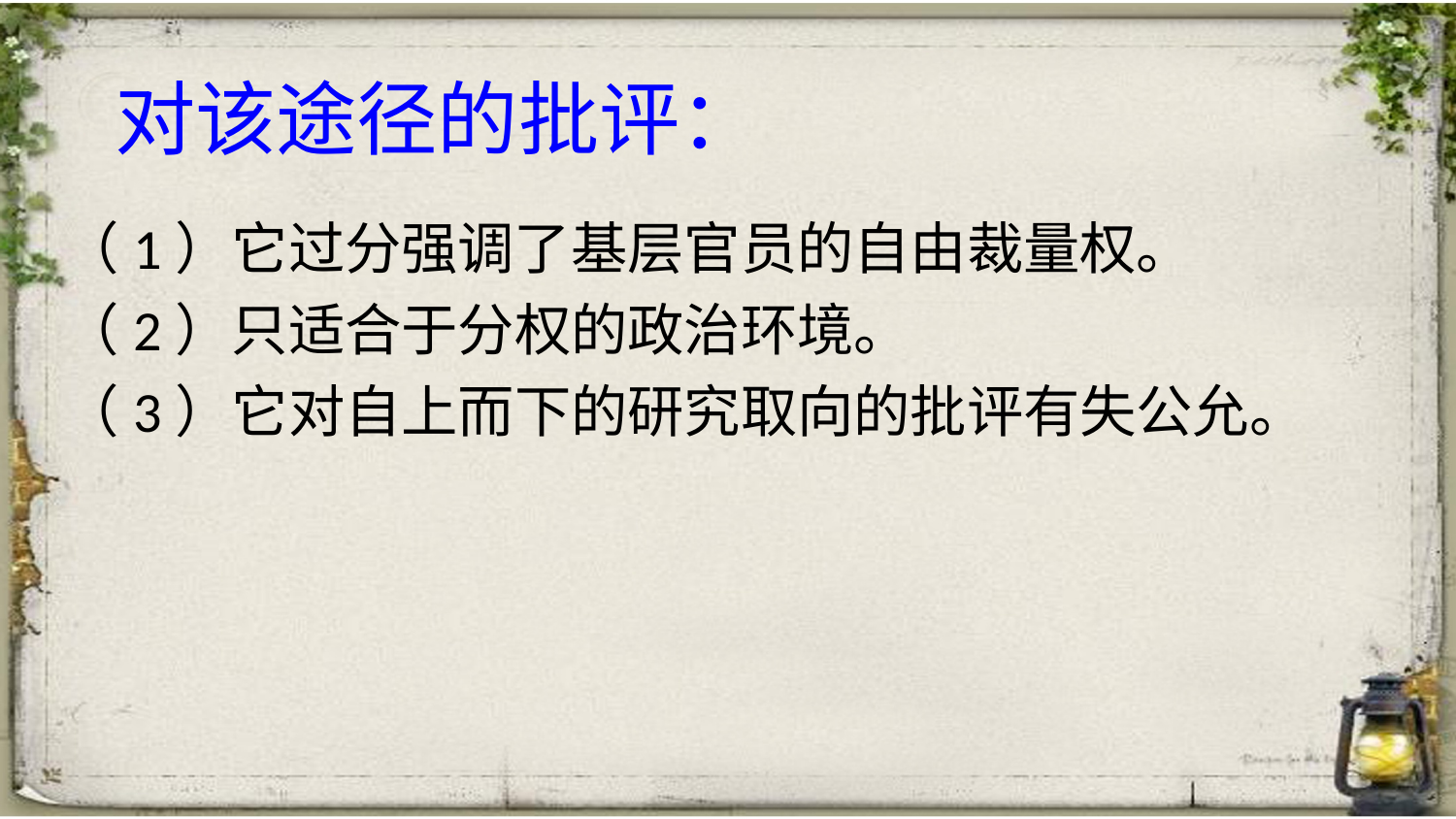

# 对该途径的批评：
（1）它过分强调了基层官员的自由裁量权。
（2）只适合于分权的政治环境。
（3）它对自上而下的研究取向的批评有失公允。